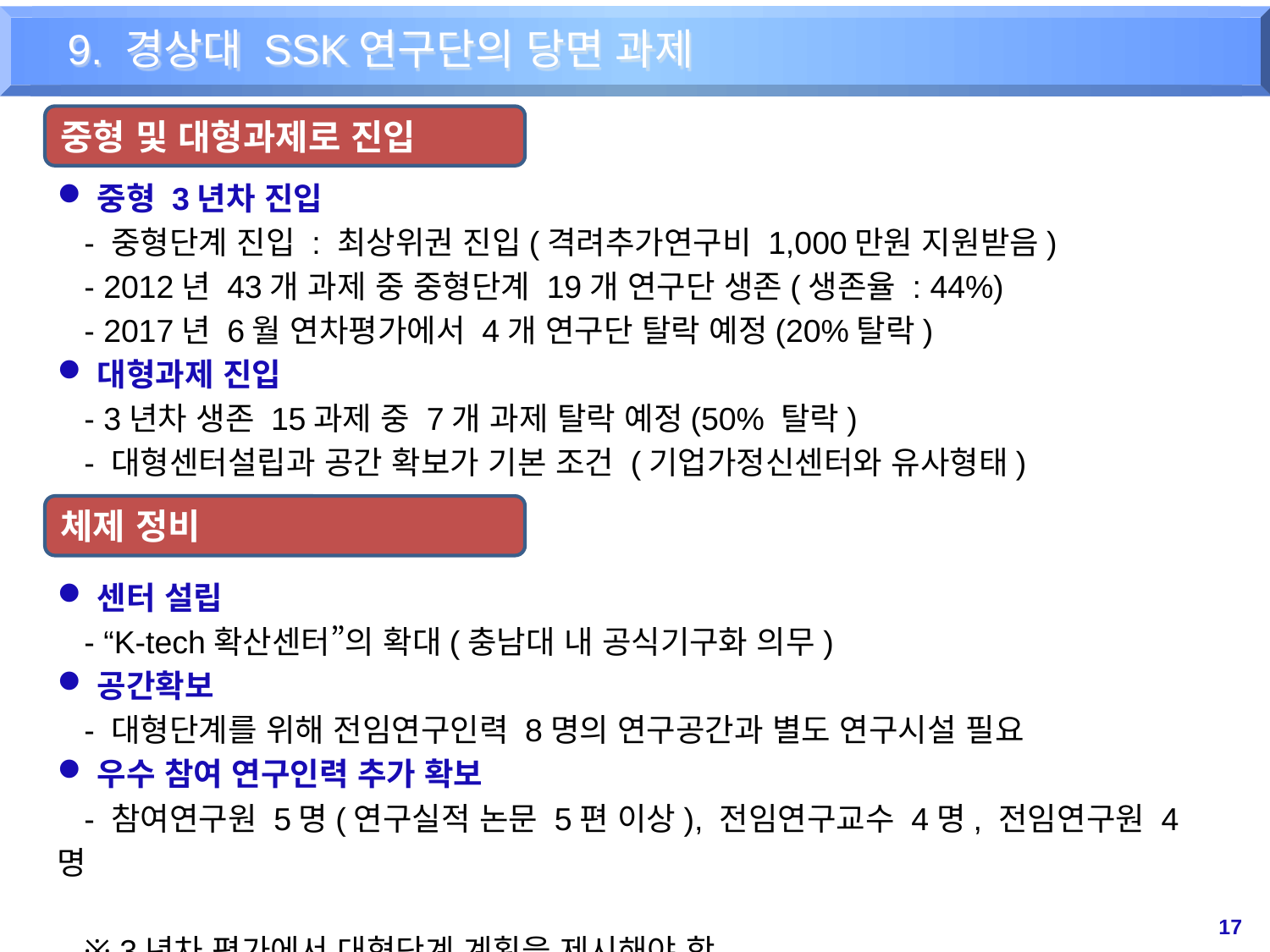

9. 경상대 SSK연구단의 당면 과제
중형 및 대형과제로 진입
중형 3년차 진입
   - 중형단계 진입 : 최상위권 진입(격려추가연구비 1,000만원 지원받음)
   - 2012년 43개 과제 중 중형단계 19개 연구단 생존(생존율 : 44%)
   - 2017년 6월 연차평가에서 4개 연구단 탈락 예정(20%탈락)
대형과제 진입
   - 3년차 생존 15과제 중 7개 과제 탈락 예정(50% 탈락)
   - 대형센터설립과 공간 확보가 기본 조건 (기업가정신센터와 유사형태)
체제 정비
센터 설립
   - “K-tech확산센터”의 확대(충남대 내 공식기구화 의무)
공간확보
   - 대형단계를 위해 전임연구인력 8명의 연구공간과 별도 연구시설 필요
우수 참여 연구인력 추가 확보
   - 참여연구원 5명(연구실적 논문 5편 이상), 전임연구교수 4명, 전임연구원 4명

   ※ 3년차 평가에서 대형단계 계획을 제시해야 함.
17